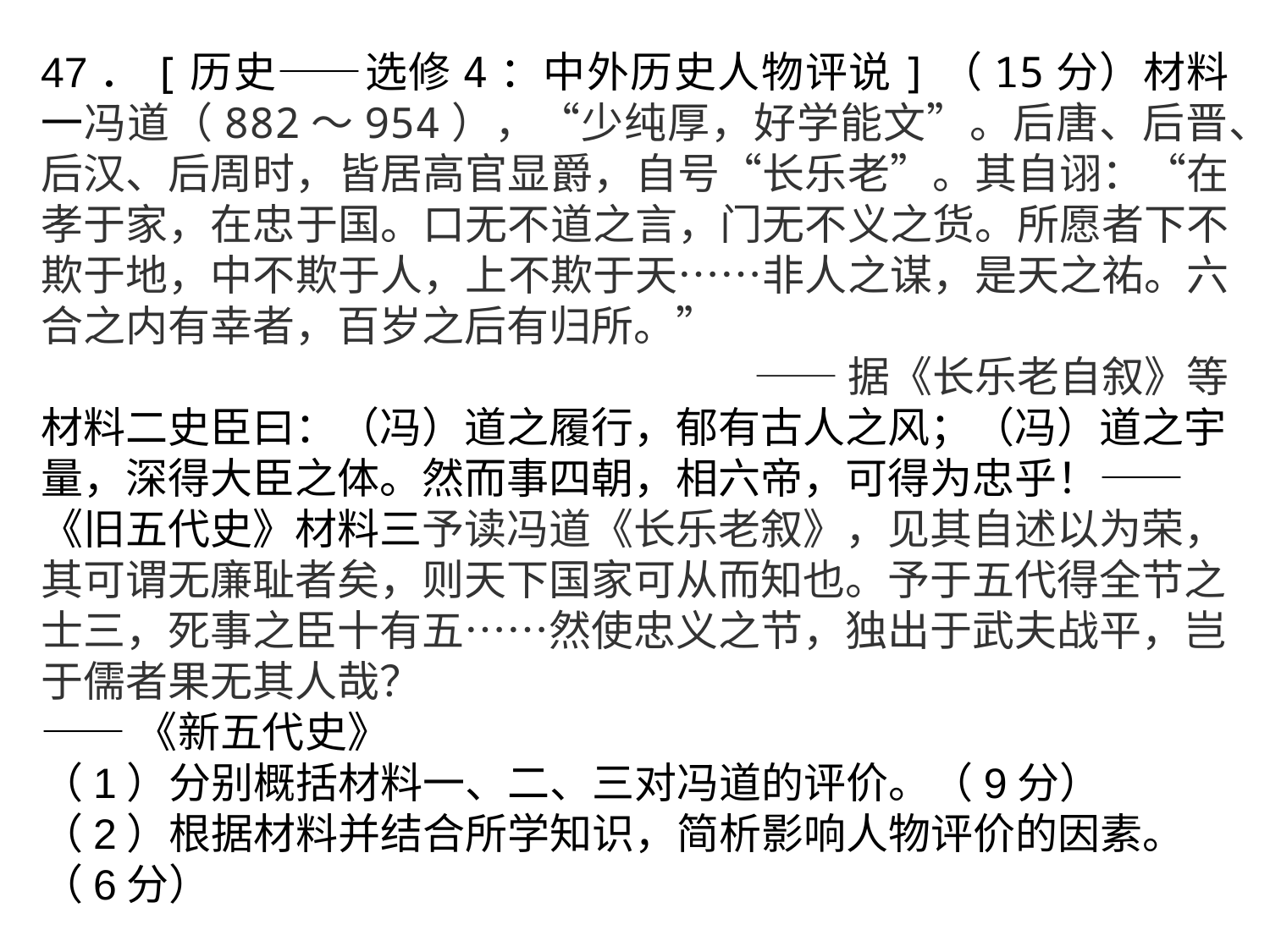

47．[历史——选修4：中外历史人物评说]（15分）材料一冯道（882～954），“少纯厚，好学能文”。后唐、后晋、后汉、后周时，皆居高官显爵，自号“长乐老”。其自诩：“在孝于家，在忠于国。口无不道之言，门无不义之货。所愿者下不欺于地，中不欺于人，上不欺于天……非人之谋，是天之祐。六合之内有幸者，百岁之后有归所。”
——据《长乐老自叙》等
材料二史臣曰：（冯）道之履行，郁有古人之风；（冯）道之宇量，深得大臣之体。然而事四朝，相六帝，可得为忠乎！——《旧五代史》材料三予读冯道《长乐老叙》，见其自述以为荣，其可谓无廉耻者矣，则天下国家可从而知也。予于五代得全节之士三，死事之臣十有五……然使忠义之节，独出于武夫战平，岂于儒者果无其人哉？
——《新五代史》
（1）分别概括材料一、二、三对冯道的评价。（9分）
（2）根据材料并结合所学知识，简析影响人物评价的因素。（6分）